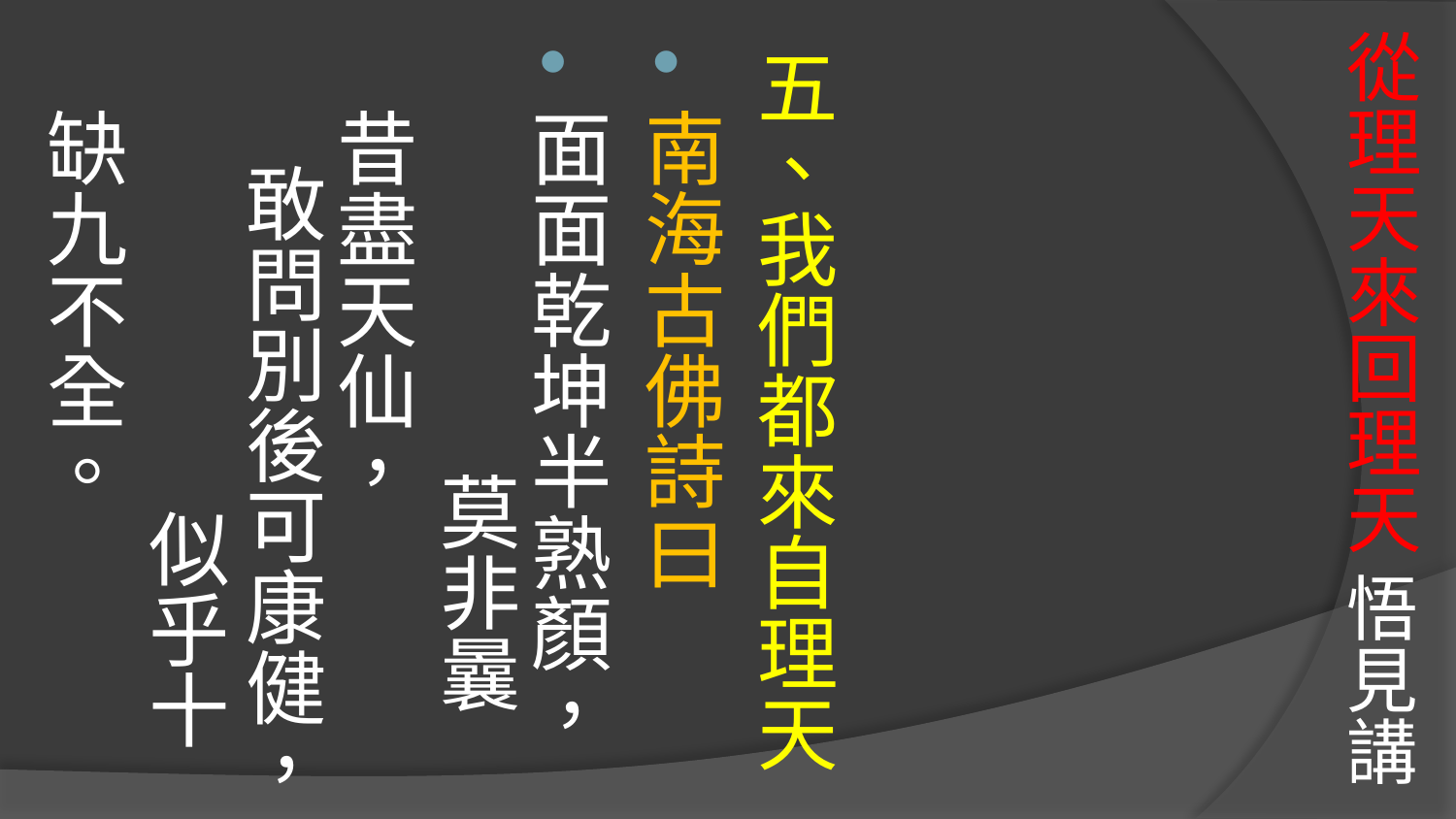

# 從理天來回理天 悟見講
五、我們都來自理天
南海古佛詩曰
面面乾坤半熟顏，                      莫非曩昔盡天仙，                  敢問別後可康健，                      似乎十缺九不全。